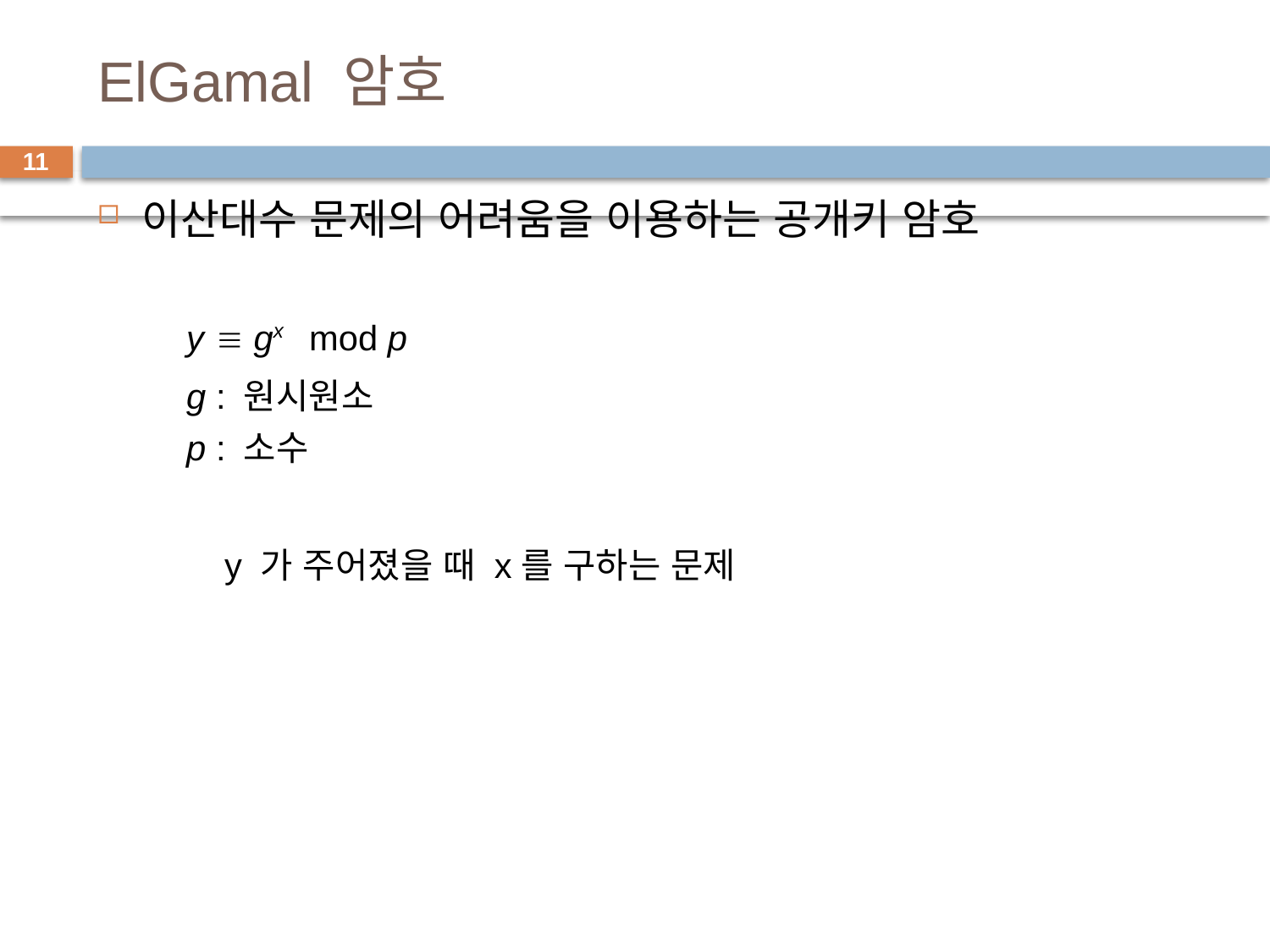

# ElGamal 암호
11
이산대수 문제의 어려움을 이용하는 공개키 암호

	y  ≡ gx   mod p
	g : 원시원소
	p : 소수

	y 가 주어졌을 때 x를 구하는 문제